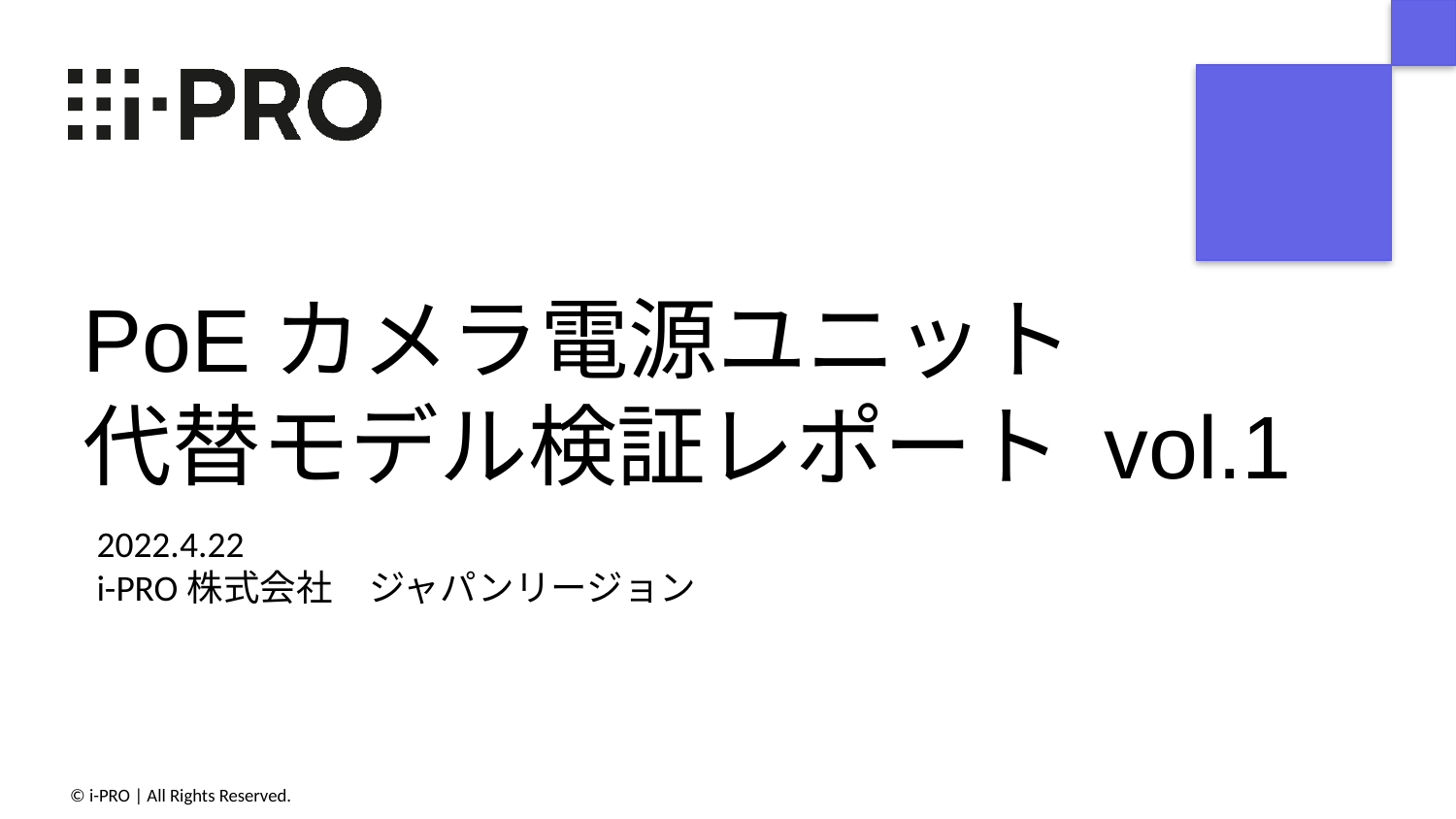

# PoEカメラ電源ユニット 代替モデル検証レポート vol.1
2022.4.22
i-PRO株式会社　ジャパンリージョン